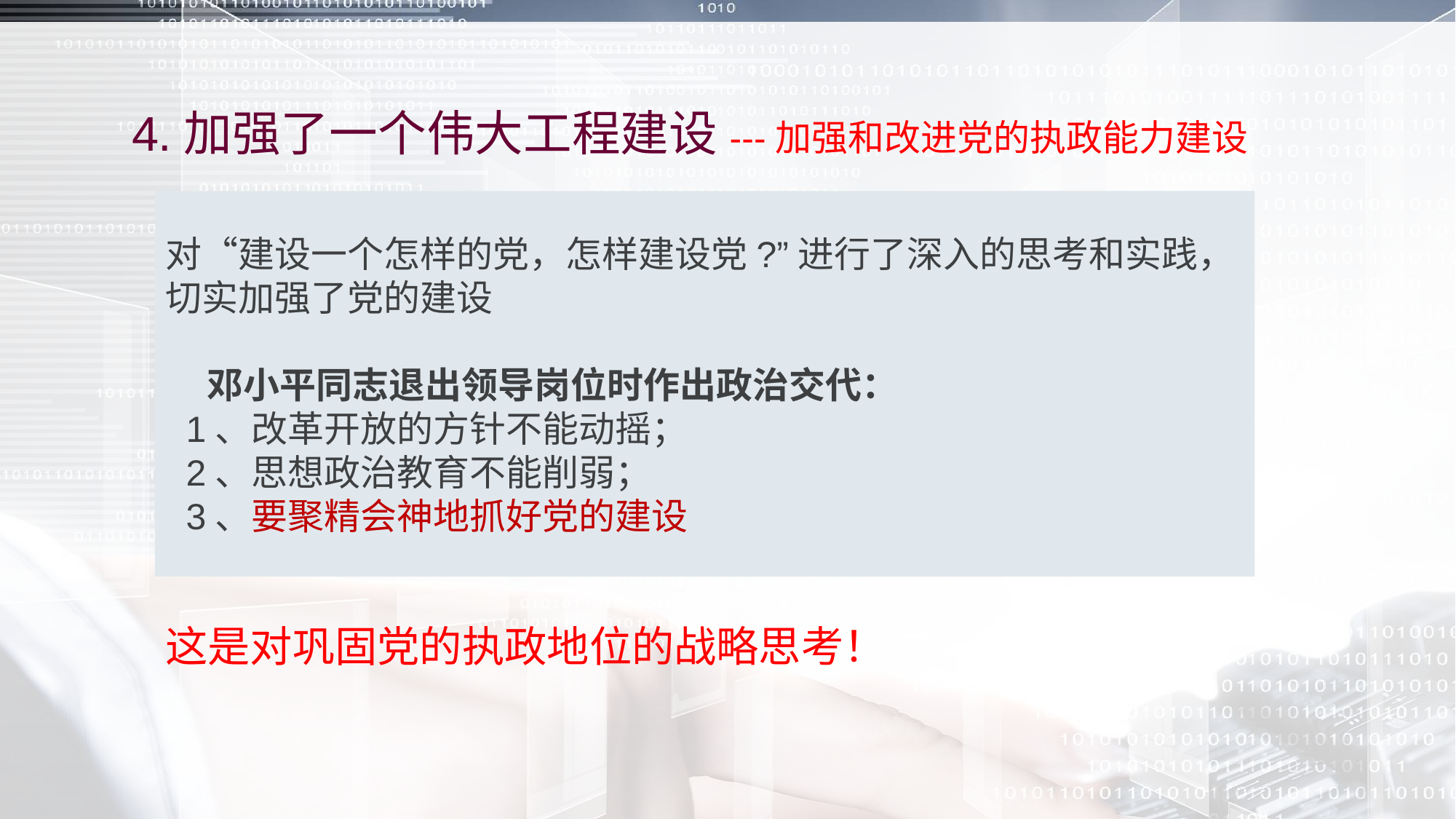

# 4.加强了一个伟大工程建设---加强和改进党的执政能力建设

对“建设一个怎样的党，怎样建设党?”进行了深入的思考和实践，切实加强了党的建设

    邓小平同志退出领导岗位时作出政治交代：
  1、改革开放的方针不能动摇；
  2、思想政治教育不能削弱；
  3、要聚精会神地抓好党的建设
这是对巩固党的执政地位的战略思考！